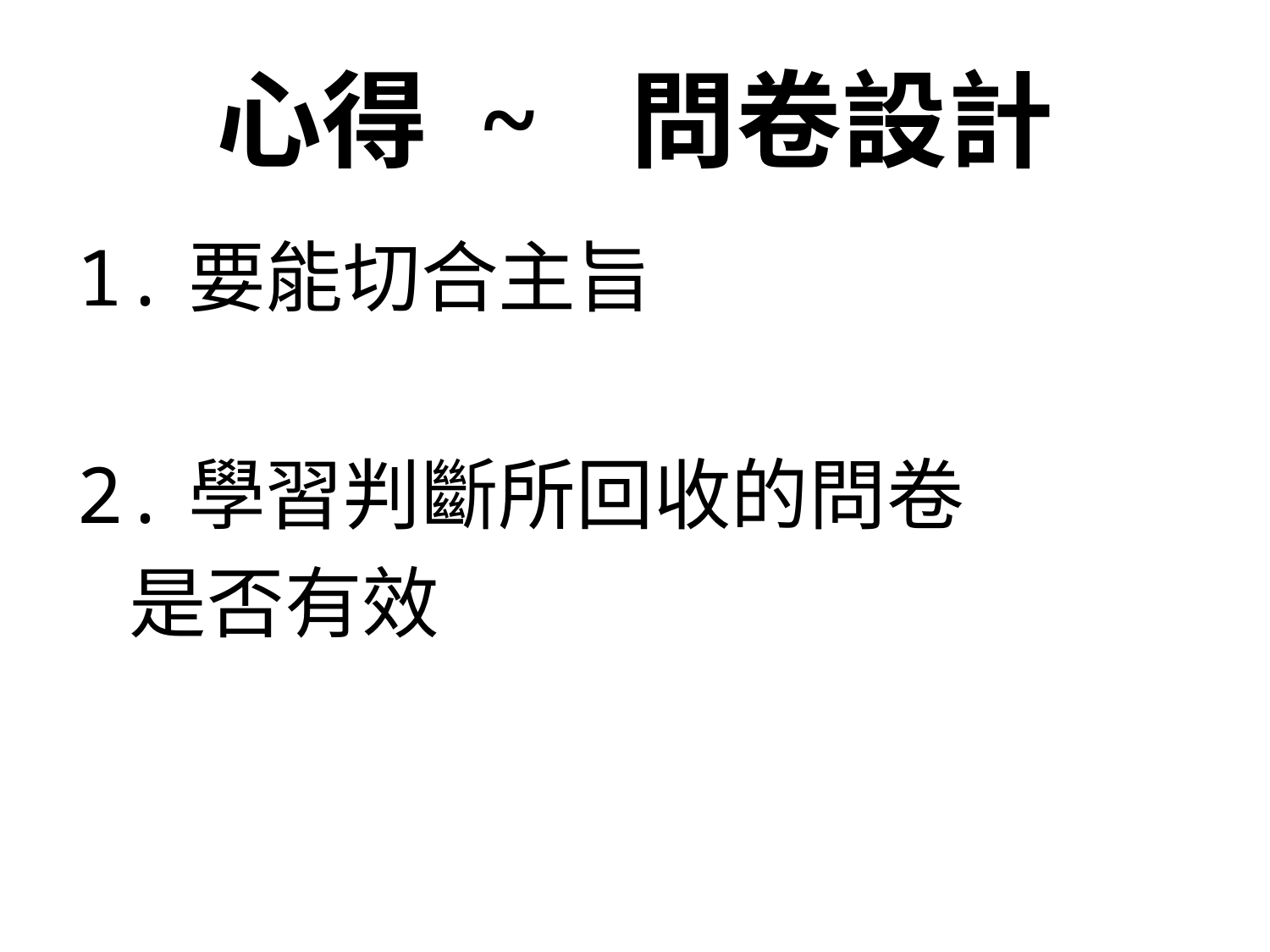

# 心得 ~ 問卷設計
1.要能切合主旨

2.學習判斷所回收的問卷
  是否有效